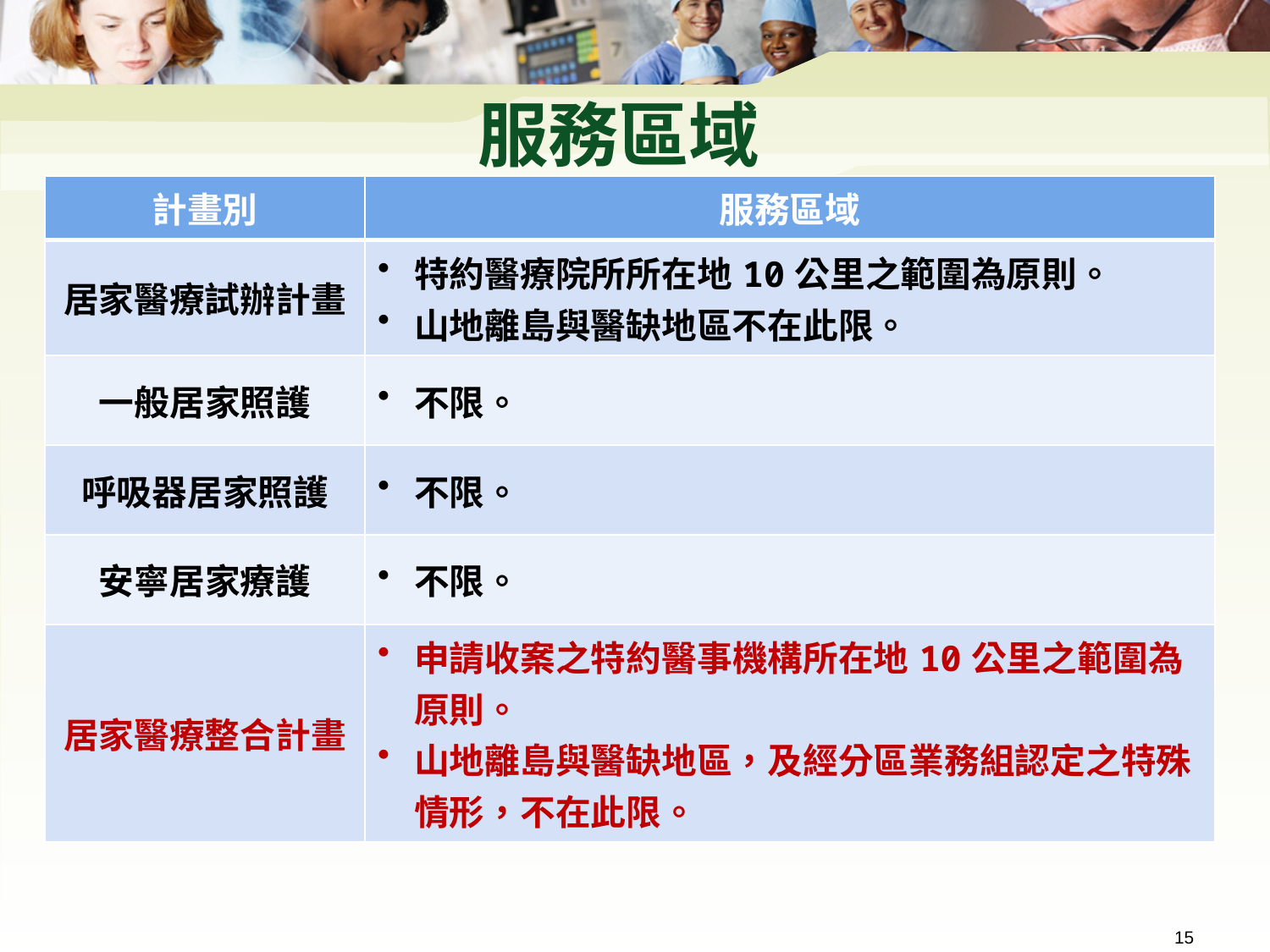

# 服務區域
| 計畫別 | 服務區域 |
| --- | --- |
| 居家醫療試辦計畫 | 特約醫療院所所在地10公里之範圍為原則。 山地離島與醫缺地區不在此限。 |
| 一般居家照護 | 不限。 |
| 呼吸器居家照護 | 不限。 |
| 安寧居家療護 | 不限。 |
| 居家醫療整合計畫 | 申請收案之特約醫事機構所在地10公里之範圍為原則。 山地離島與醫缺地區，及經分區業務組認定之特殊情形，不在此限。 |
15